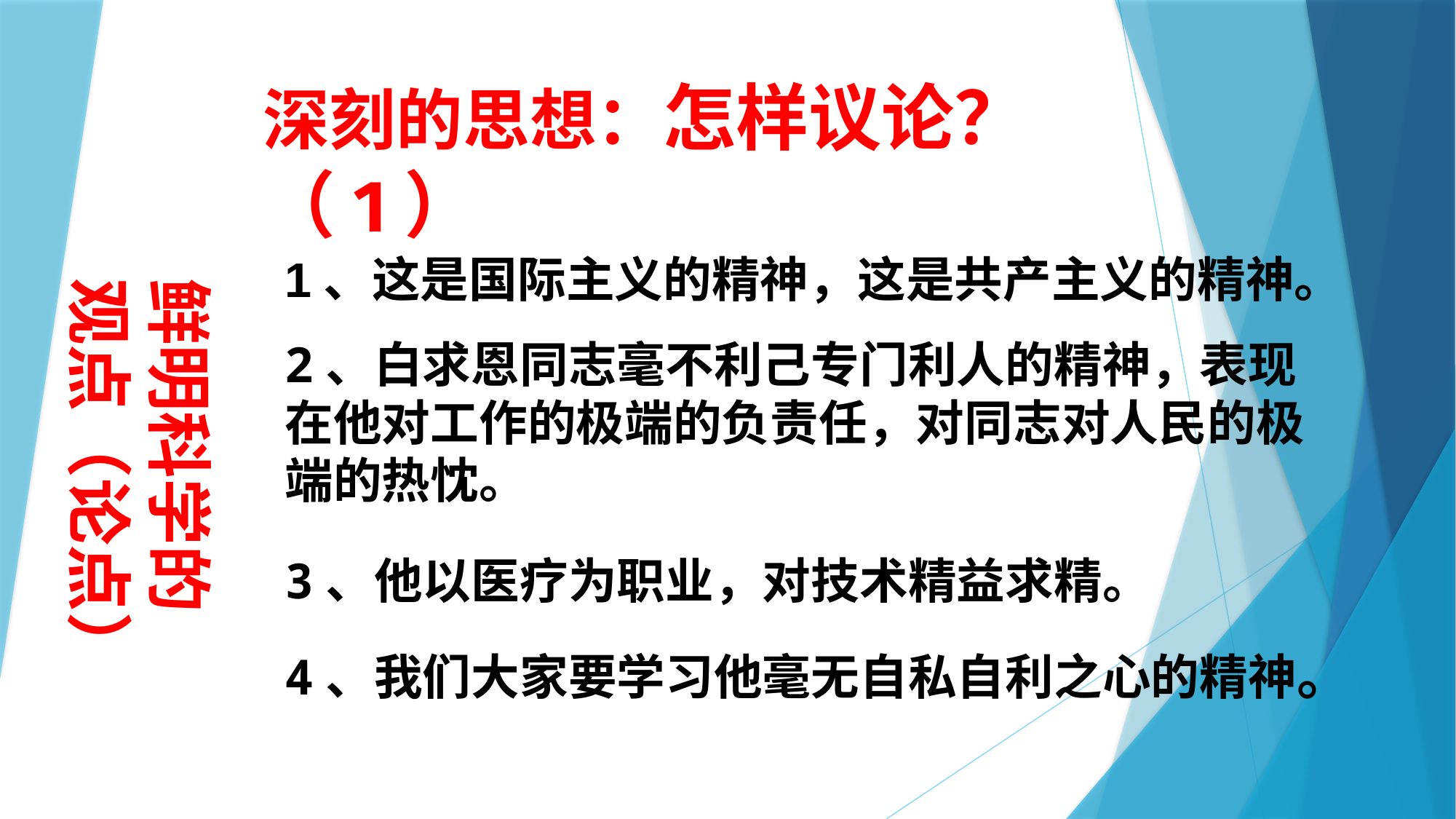

深刻的思想：怎样议论？（1）
1、这是国际主义的精神，这是共产主义的精神。
鲜明科学的
观点（论点）
#
2、白求恩同志毫不利己专门利人的精神，表现在他对工作的极端的负责任，对同志对人民的极端的热忱。

3、他以医疗为职业，对技术精益求精。
4、我们大家要学习他毫无自私自利之心的精神。